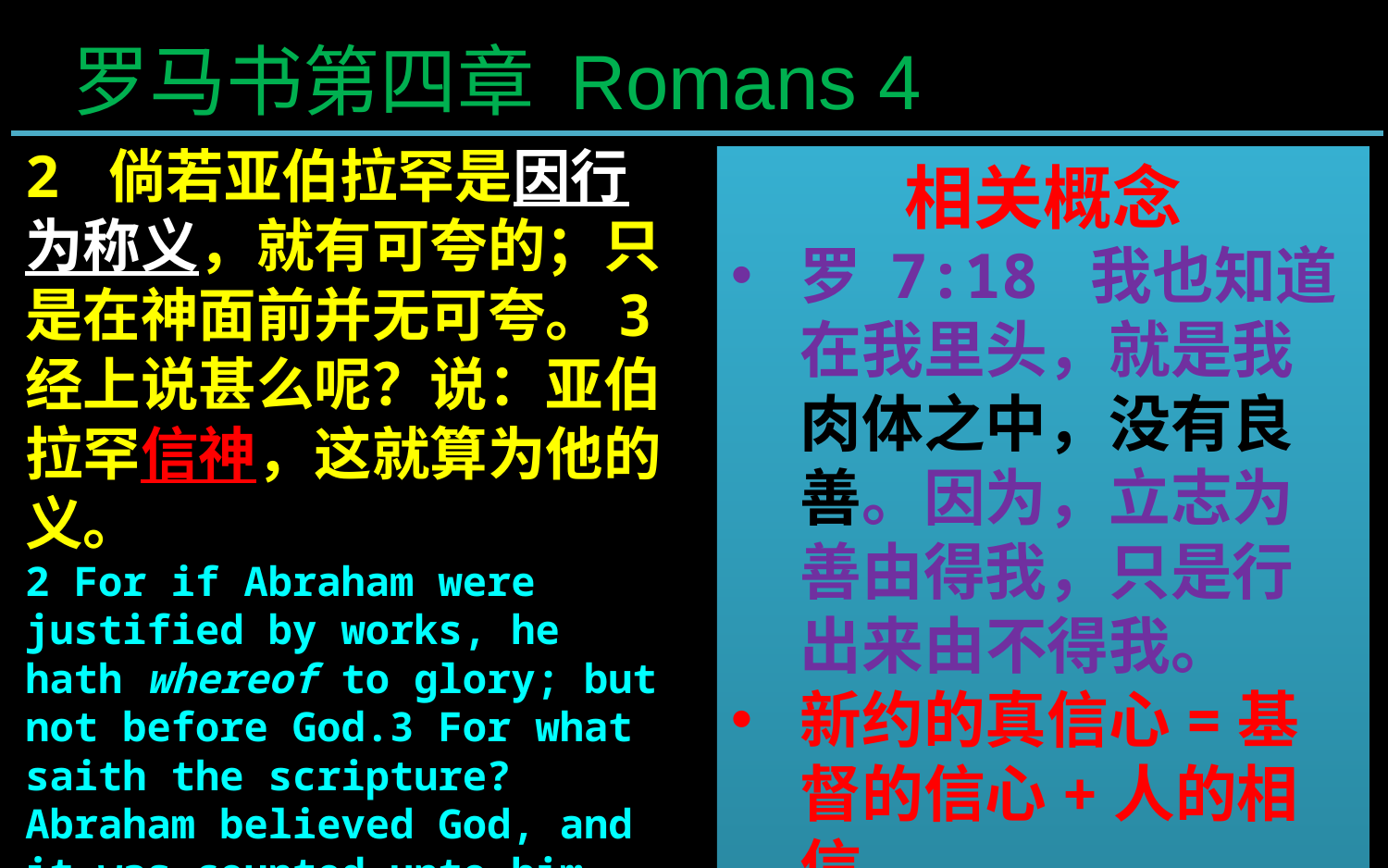

罗马书第四章 Romans 4
2 倘若亚伯拉罕是因行为称义，就有可夸的；只是在神面前并无可夸。3 经上说甚么呢？说：亚伯拉罕信神，这就算为他的义。
2 For if Abraham were justified by works, he hath whereof to glory; but not before God.3 For what saith the scripture? Abraham believed God, and it was counted unto him for righteousness.
相关概念
罗 7:18 我也知道在我里头，就是我肉体之中，没有良善。因为，立志为善由得我，只是行出来由不得我。
新约的真信心=基督的信心+人的相信